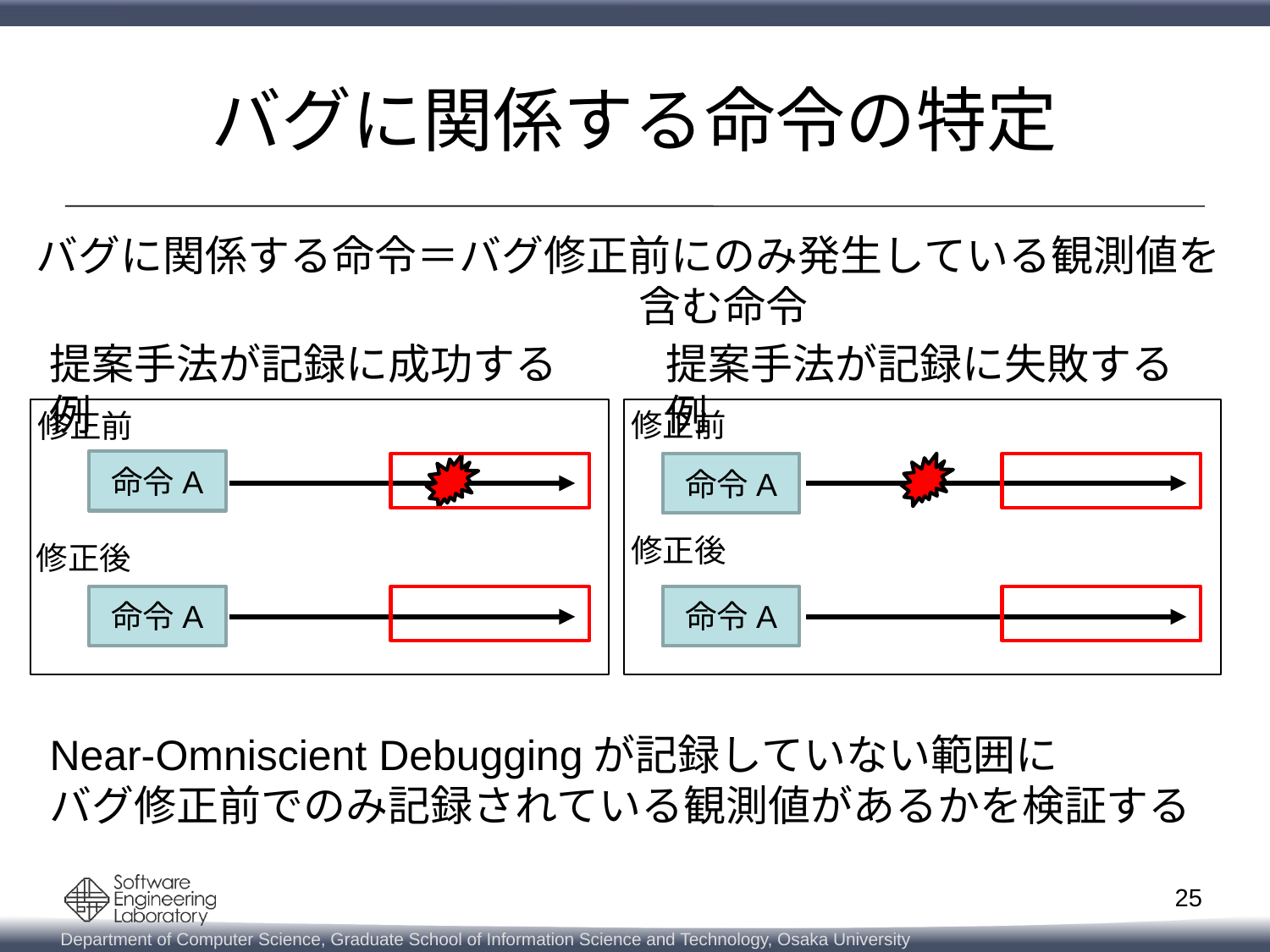

# バグに関係する命令の特定
バグに関係する命令＝バグ修正前にのみ発生している観測値を
　　　　　　　　　　　　　　 含む命令
提案手法が記録に成功する例
提案手法が記録に失敗する例
修正前

修正前
命令A

命令A

修正後
修正後
命令A

命令A

Near-Omniscient Debuggingが記録していない範囲に
バグ修正前でのみ記録されている観測値があるかを検証する
25